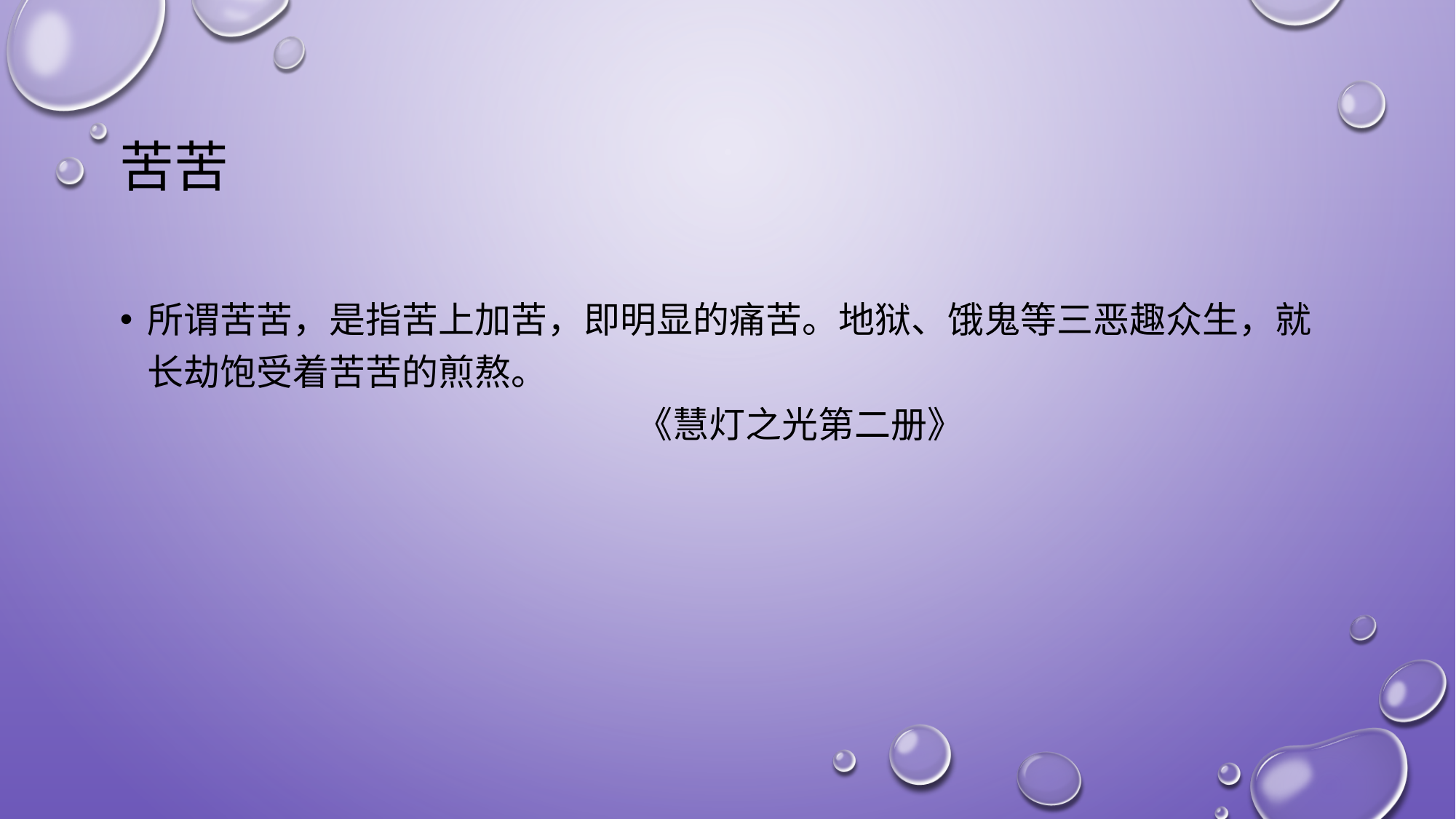

# 苦苦
所谓苦苦，是指苦上加苦，即明显的痛苦。地狱、饿鬼等三恶趣众生，就长劫饱受着苦苦的煎熬。
                                                            《慧灯之光第二册》